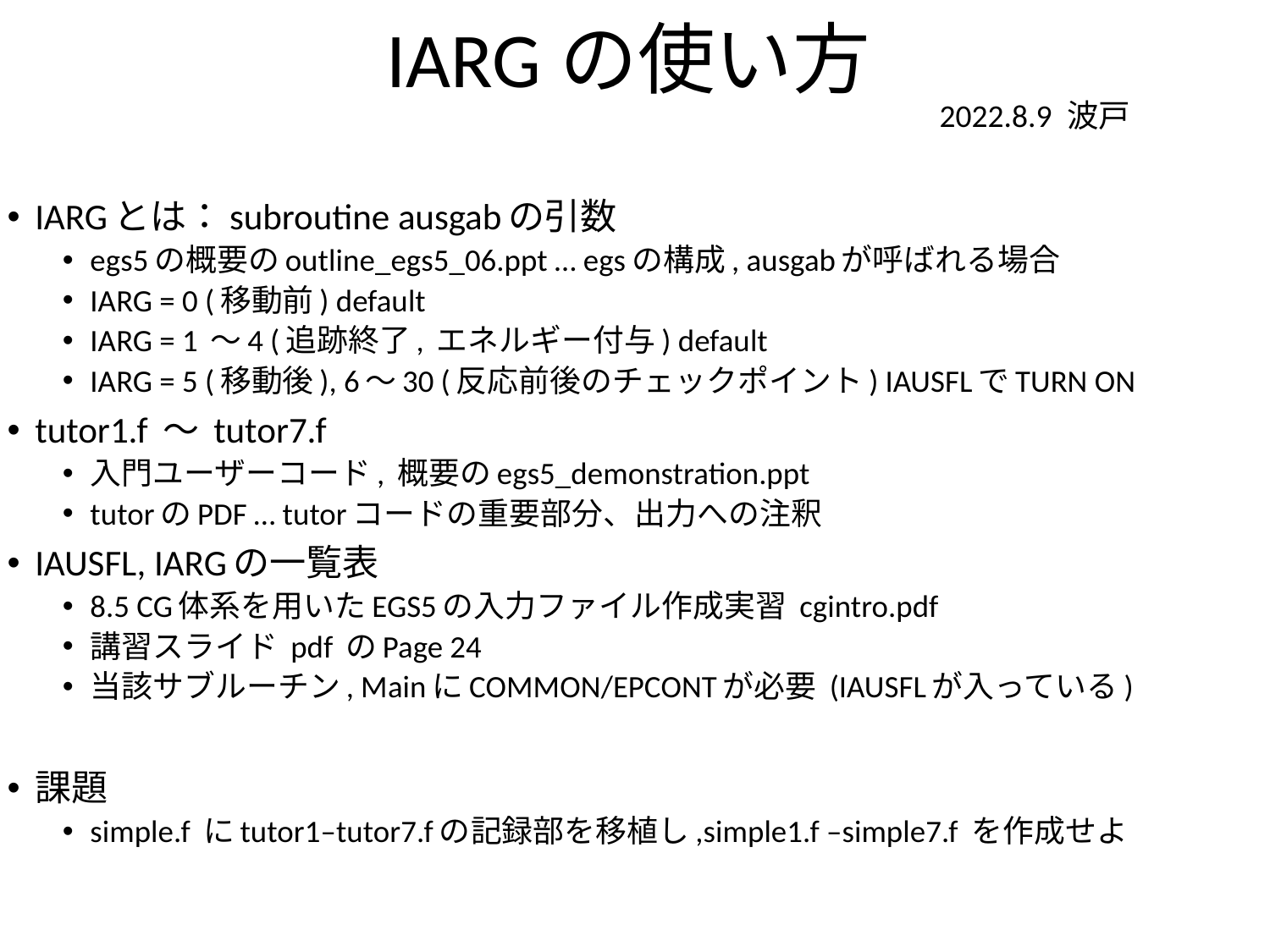

# IARGの使い方
2022.8.9 波戸
IARGとは：subroutine ausgabの引数
egs5の概要のoutline_egs5_06.ppt … egsの構成, ausgabが呼ばれる場合
IARG = 0 (移動前) default
IARG = 1 ～4 (追跡終了, エネルギー付与) default
IARG = 5 (移動後), 6～30 (反応前後のチェックポイント) IAUSFLでTURN ON
tutor1.f ～ tutor7.f
入門ユーザーコード, 概要のegs5_demonstration.ppt
tutorのPDF … tutorコードの重要部分、出力への注釈
IAUSFL, IARGの一覧表
8.5 CG体系を用いたEGS5の入力ファイル作成実習 cgintro.pdf
講習スライド pdf のPage 24
当該サブルーチン, MainにCOMMON/EPCONTが必要 (IAUSFLが入っている)

課題
simple.f にtutor1–tutor7.fの記録部を移植し,simple1.f –simple7.f を作成せよ